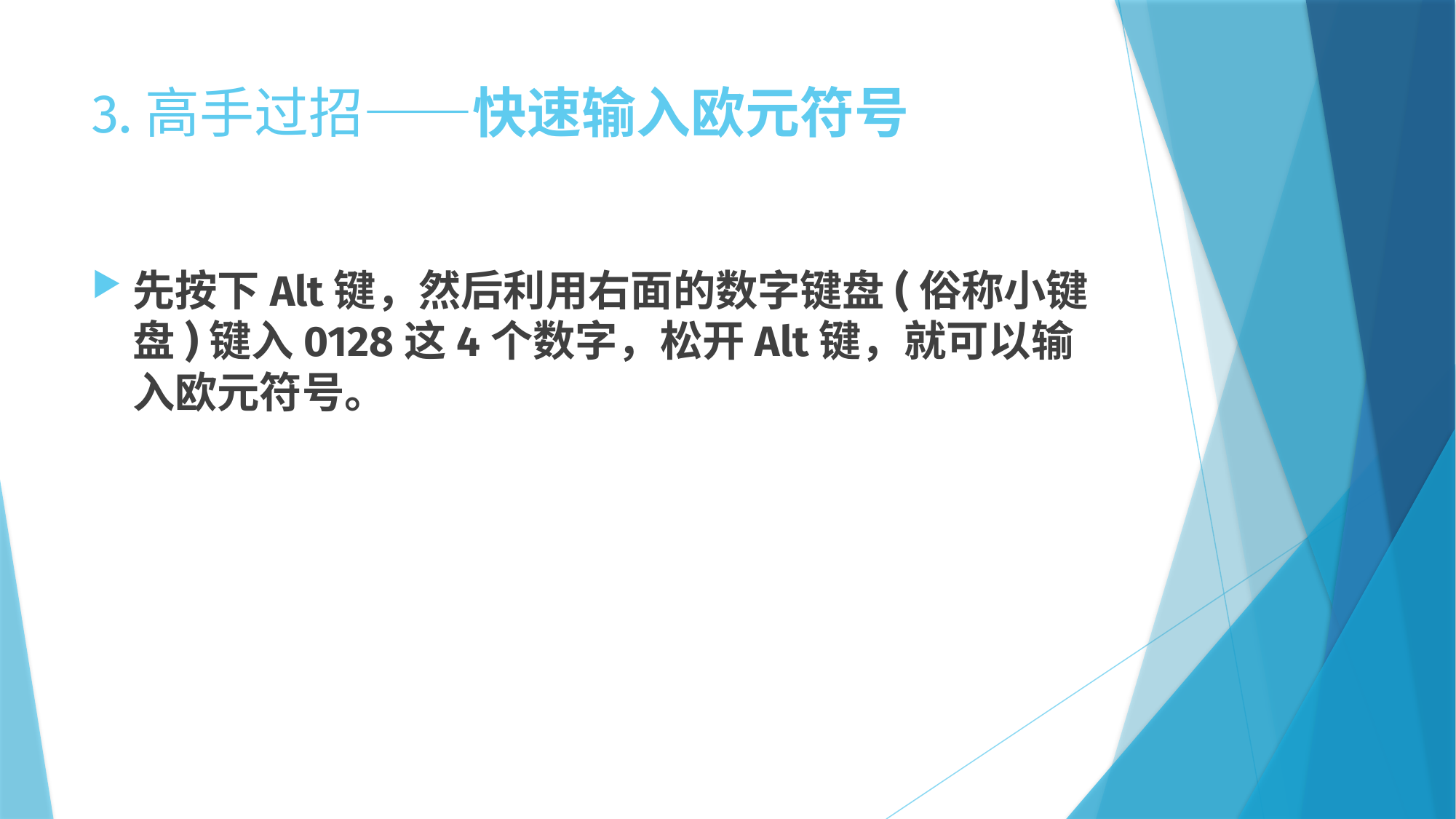

# 3.高手过招——快速输入欧元符号
先按下Alt键，然后利用右面的数字键盘(俗称小键盘)键入0128这4个数字，松开Alt键，就可以输入欧元符号。